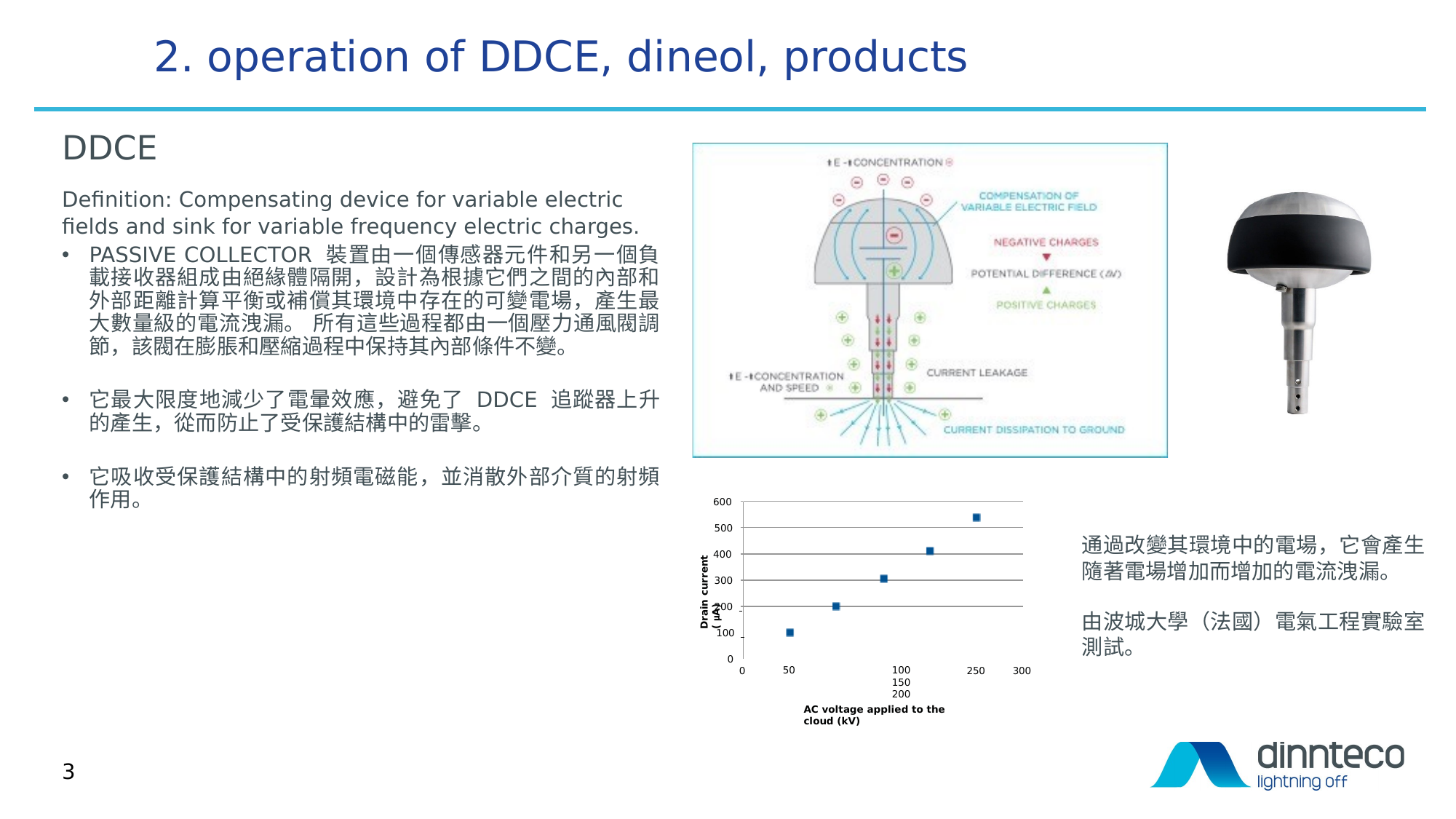

# 2. operation of DDCE, dineol, products
DDCE
Definition: Compensating device for variable electric  fields and sink for variable frequency electric charges.

PASSIVE COLLECTOR 裝置由一個傳感器元件和另一個負載接收器組成由絕緣體隔開，設計為根據它們之間的內部和外部距離計算平衡或補償其環境中存在的可變電場，產生最大數量級的電流洩漏。 所有這些過程都由一個壓力通風閥調節，該閥在膨脹和壓縮過程中保持其內部條件不變。

它最大限度地減少了電暈效應，避免了 DDCE 追蹤器上升的產生，從而防止了受保護結構中的雷擊。

它吸收受保護結構中的射頻電磁能，並消散外部介質的射頻作用。
600

500
通過改變其環境中的電場，它會產生隨著電場增加而增加的電流洩漏。

由波城大學（法國）電氣工程實驗室測試。
400
300
Drain current ( μA)
200
100
0
50	100	150	200
AC voltage applied to the cloud (kV)
0
250
300

3